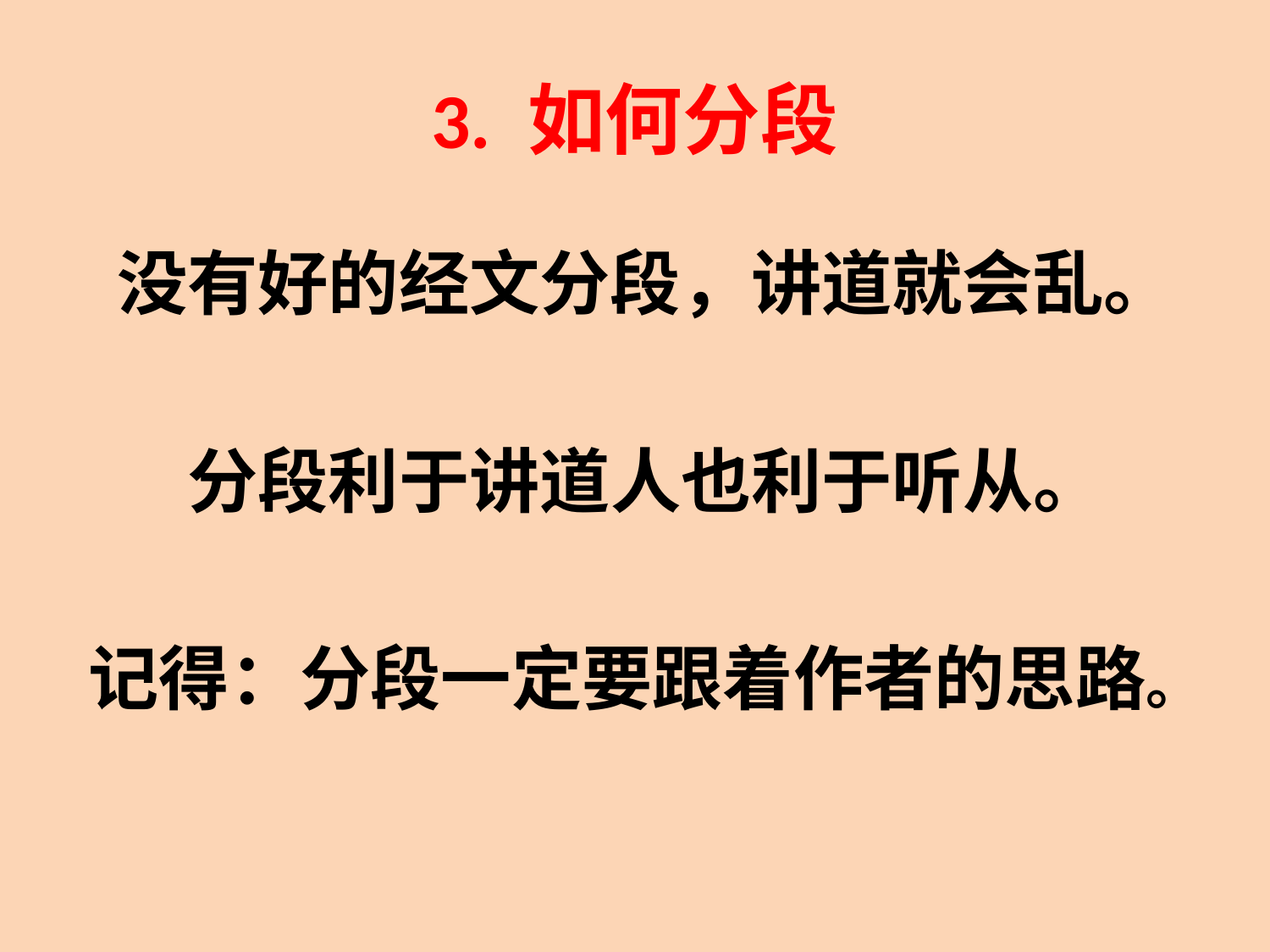

# 3. 如何分段
没有好的经文分段，讲道就会乱。

分段利于讲道人也利于听从。

记得：分段一定要跟着作者的思路。